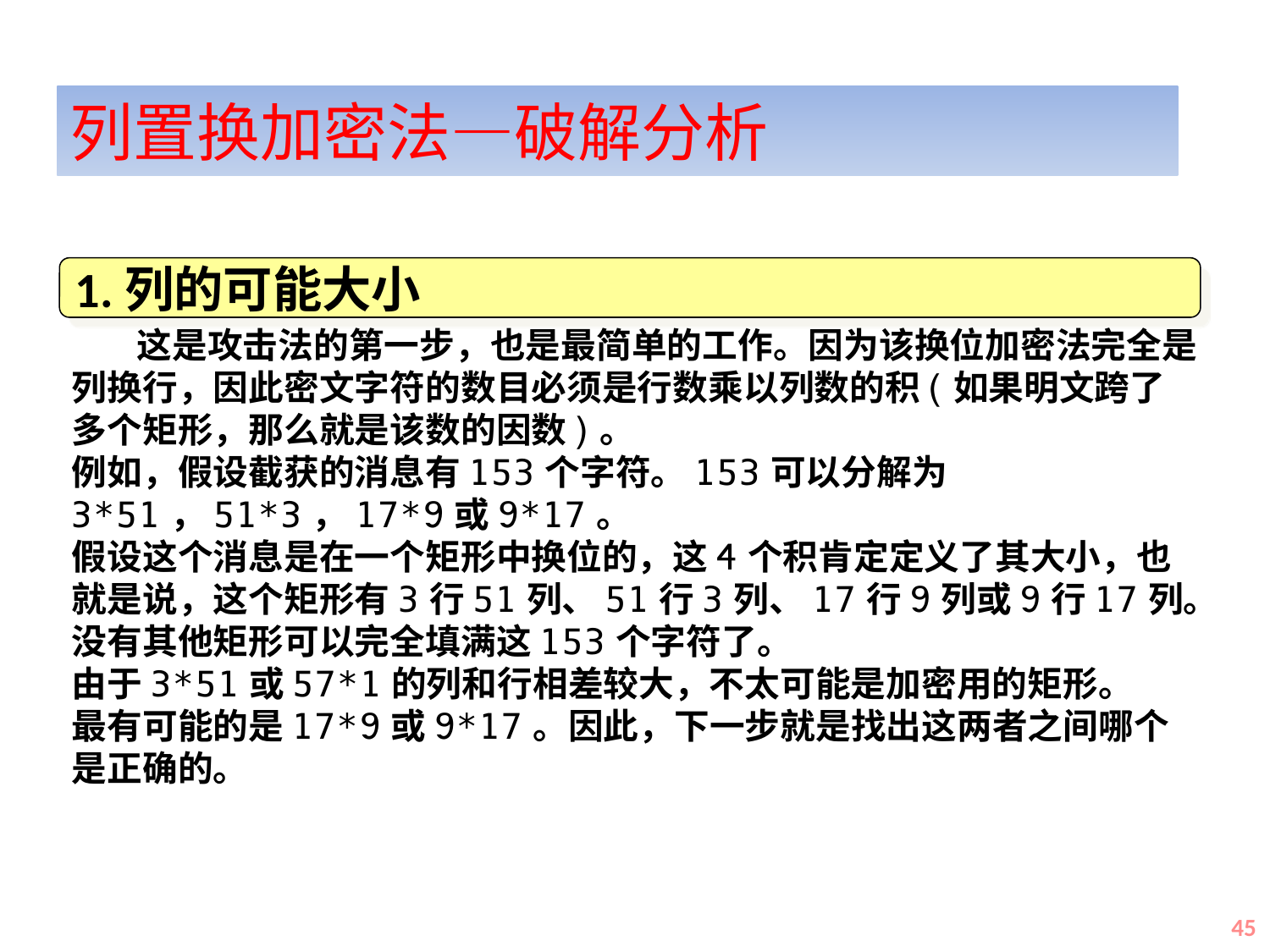

列置换加密法—破解分析
1.列的可能大小
       这是攻击法的第一步，也是最简单的工作。因为该换位加密法完全是列换行，因此密文字符的数目必须是行数乘以列数的积(如果明文跨了多个矩形，那么就是该数的因数)。
例如，假设截获的消息有153个字符。153可以分解为3*51，51*3，17*9或9*17。
假设这个消息是在一个矩形中换位的，这4个积肯定定义了其大小，也就是说，这个矩形有3行51列、51行3列、17行9列或9行17列。
没有其他矩形可以完全填满这153个字符了。
由于3*51或57*1的列和行相差较大，不太可能是加密用的矩形。
最有可能的是17*9或9*17。因此，下一步就是找出这两者之间哪个是正确的。

45